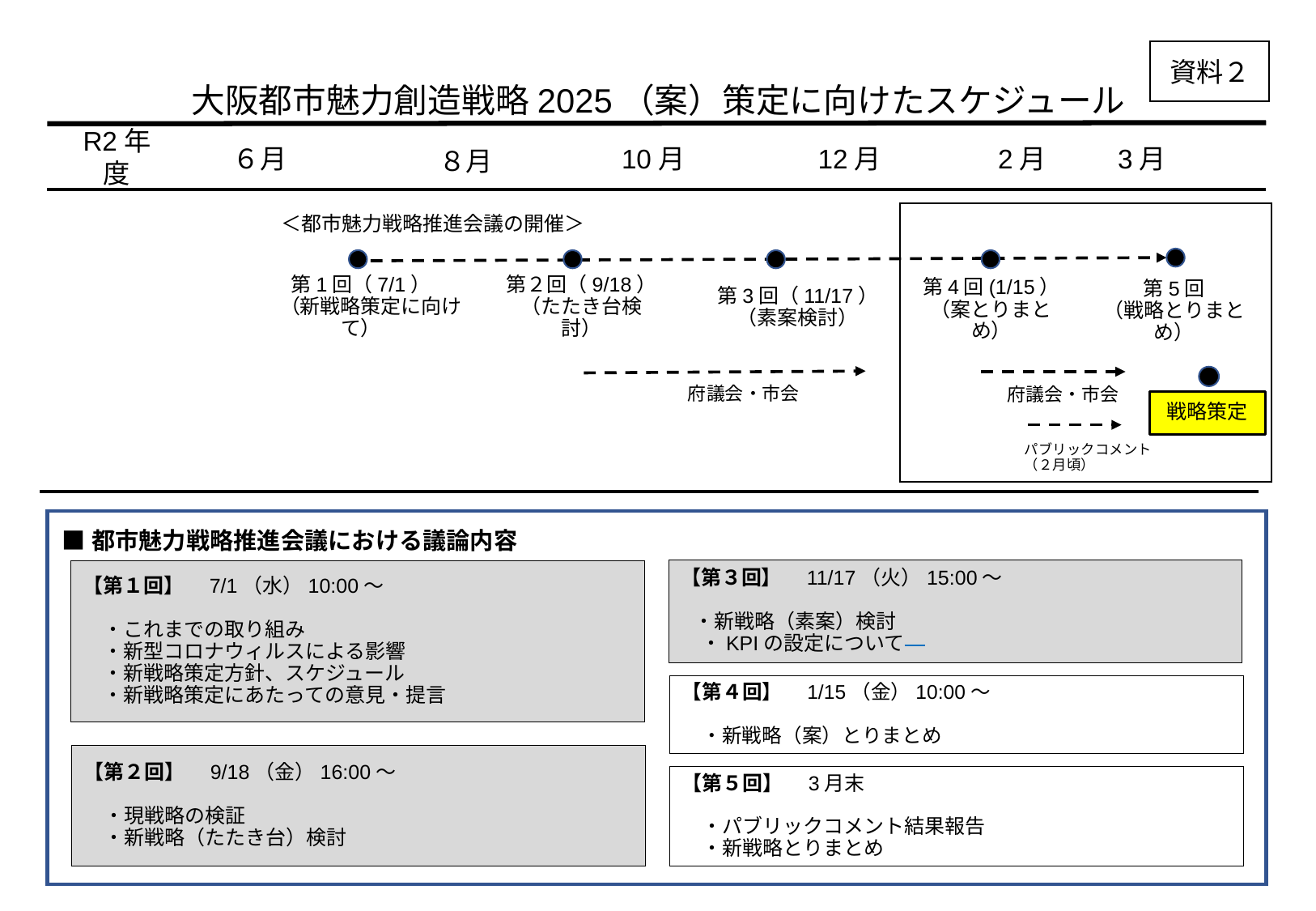

資料２
大阪都市魅力創造戦略2025（案）策定に向けたスケジュール
3月
2月
12月
R2年度
６月
10月
８月
＜都市魅力戦略推進会議の開催＞

第1回（7/1）
　（新戦略策定に向けて）
第3回（11/17）
（素案検討）
第２回（9/18）
（たたき台検討）
第4回(1/15）
（案とりまとめ）
第5回
（戦略とりまとめ）
　府議会・市会

　府議会・市会

戦略策定
パブリックコメント
（２月頃）

■都市魅力戦略推進会議における議論内容
【第３回】　11/17（火）15:00～

  ・新戦略（素案）検討
　・KPIの設定について
【第１回】　7/1（水）10:00～

　・これまでの取り組み
　・新型コロナウィルスによる影響
　・新戦略策定方針、スケジュール
　・新戦略策定にあたっての意見・提言
【第４回】　1/15（金）10:00～

　・新戦略（案）とりまとめ
【第２回】　9/18（金）16:00～

　・現戦略の検証
　・新戦略（たたき台）検討
【第５回】　3月末

　・パブリックコメント結果報告
　・新戦略とりまとめ